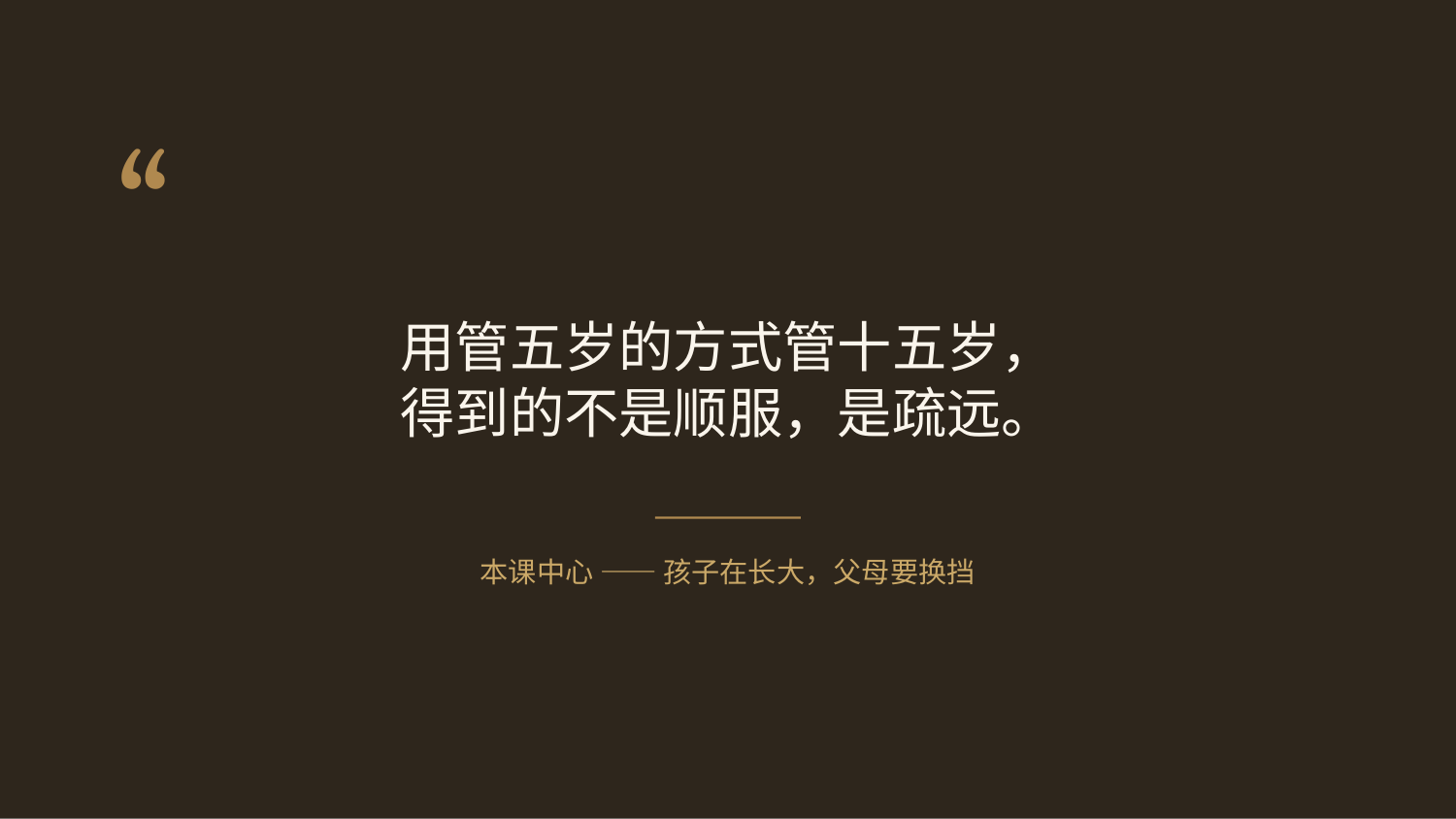

“
用管五岁的方式管十五岁，
得到的不是顺服，是疏远。

本课中心 —— 孩子在长大，父母要换挡